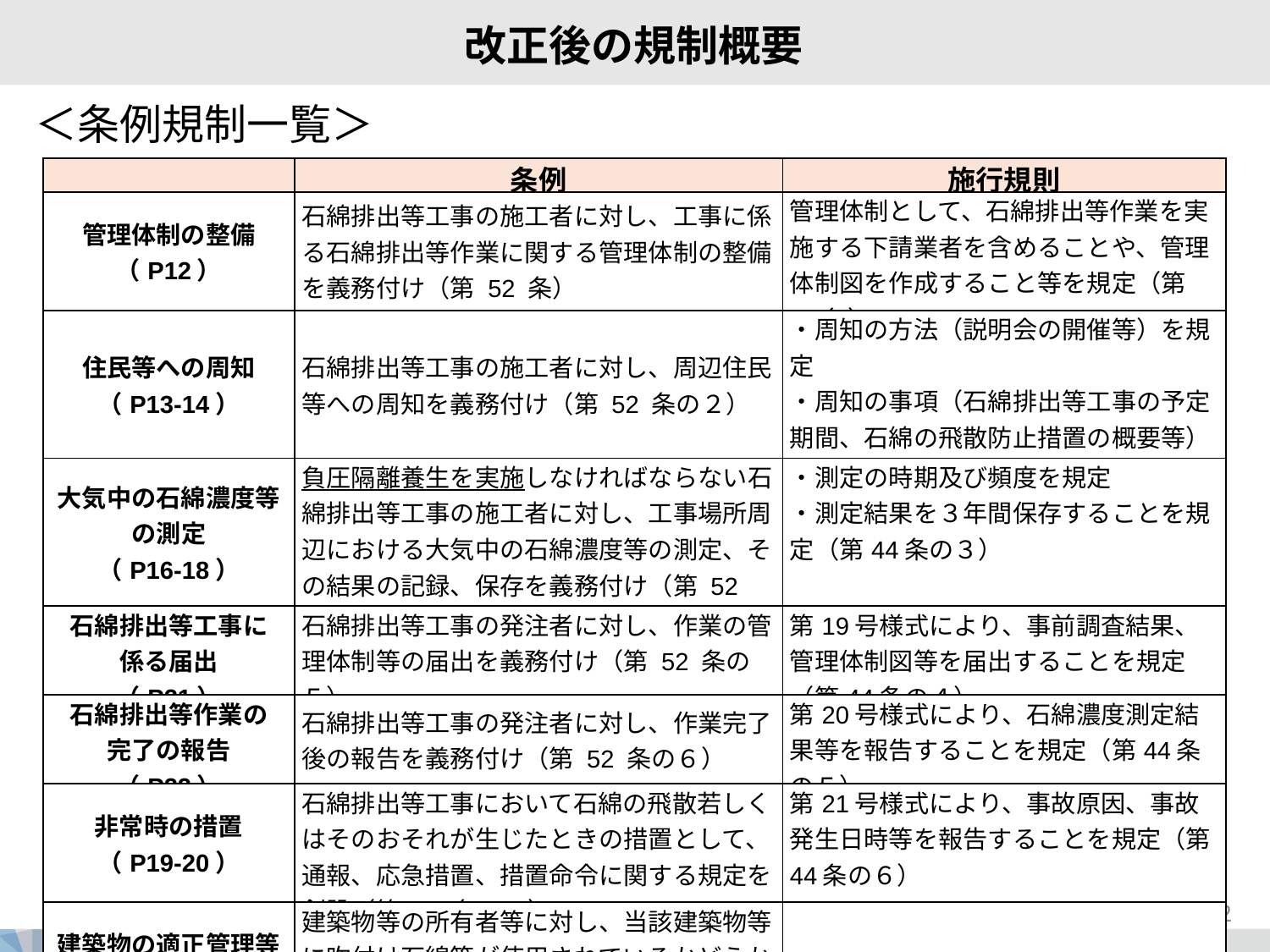

改正後の規制概要
＜条例規制一覧＞
|  | 条例 | 施行規則 |
| --- | --- | --- |
| 管理体制の整備 （P12） | 石綿排出等工事の施工者に対し、工事に係る石綿排出等作業に関する管理体制の整備を義務付け（第 52 条） | 管理体制として、石綿排出等作業を実施する下請業者を含めることや、管理体制図を作成すること等を規定（第44条） |
| 住民等への周知 （P13-14） | 石綿排出等工事の施工者に対し、周辺住民等への周知を義務付け（第 52 条の２） | ・周知の方法（説明会の開催等）を規定 ・周知の事項（石綿排出等工事の予定期間、石綿の飛散防止措置の概要等）を規定（第44条の２） |
| 大気中の石綿濃度等の測定 （P16-18） | 負圧隔離養生を実施しなければならない石綿排出等工事の施工者に対し、工事場所周辺における大気中の石綿濃度等の測定、その結果の記録、保存を義務付け（第 52 条の３） | ・測定の時期及び頻度を規定 ・測定結果を３年間保存することを規定（第44条の３） |
| 石綿排出等工事に 係る届出 （P21） | 石綿排出等工事の発注者に対し、作業の管理体制等の届出を義務付け（第 52 条の５） | 第19号様式により、事前調査結果、管理体制図等を届出することを規定（第44条の４） |
| 石綿排出等作業の 完了の報告 （P22） | 石綿排出等工事の発注者に対し、作業完了後の報告を義務付け（第 52 条の６） | 第20号様式により、石綿濃度測定結果等を報告することを規定（第44条の５） |
| 非常時の措置 （P19-20） | 石綿排出等工事において石綿の飛散若しくはそのおそれが生じたときの措置として、通報、応急措置、措置命令に関する規定を創設（第 52 条の７） | 第21号様式により、事故原因、事故発生日時等を報告することを規定（第44条の６） |
| 建築物の適正管理等 （P23） | 建築物等の所有者等に対し、当該建築物等に吹付け石綿等が使用されているかどうかの把握等に努めることを規定（第52条の８） | ― |
12